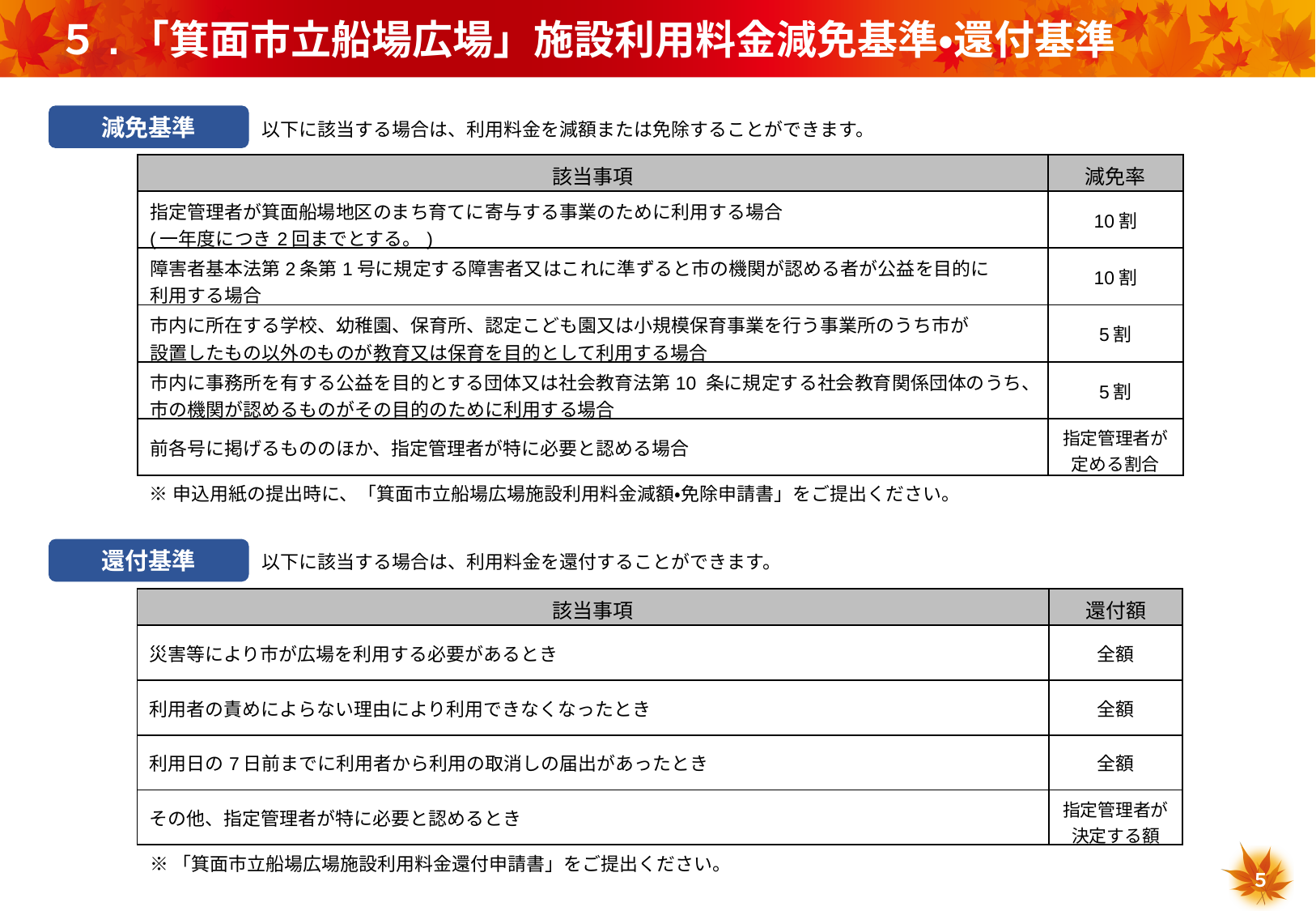

# ５.「箕面市立船場広場」施設利用料金減免基準・還付基準
減免基準
以下に該当する場合は、利用料金を減額または免除することができます。
| 該当事項 | 減免率 |
| --- | --- |
| 指定管理者が箕面船場地区のまち育てに寄与する事業のために利用する場合 (一年度につき2回までとする。) | 10割 |
| 障害者基本法第2条第1号に規定する障害者又はこれに準ずると市の機関が認める者が公益を目的に 利用する場合 | 10割 |
| 市内に所在する学校、幼稚園、保育所、認定こども園又は小規模保育事業を行う事業所のうち市が 設置したもの以外のものが教育又は保育を目的として利用する場合 | 5割 |
| 市内に事務所を有する公益を目的とする団体又は社会教育法第10 条に規定する社会教育関係団体のうち、 市の機関が認めるものがその目的のために利用する場合 | 5割 |
| 前各号に掲げるもののほか、指定管理者が特に必要と認める場合 | 指定管理者が定める割合 |
※申込用紙の提出時に、「箕面市立船場広場施設利用料金減額・免除申請書」をご提出ください。
還付基準
以下に該当する場合は、利用料金を還付することができます。
| 該当事項 | 還付額 |
| --- | --- |
| 災害等により市が広場を利用する必要があるとき | 全額 |
| 利用者の責めによらない理由により利用できなくなったとき | 全額 |
| 利用日の7日前までに利用者から利用の取消しの届出があったとき | 全額 |
| その他、指定管理者が特に必要と認めるとき | 指定管理者が決定する額 |
※「箕面市立船場広場施設利用料金還付申請書」をご提出ください。
５